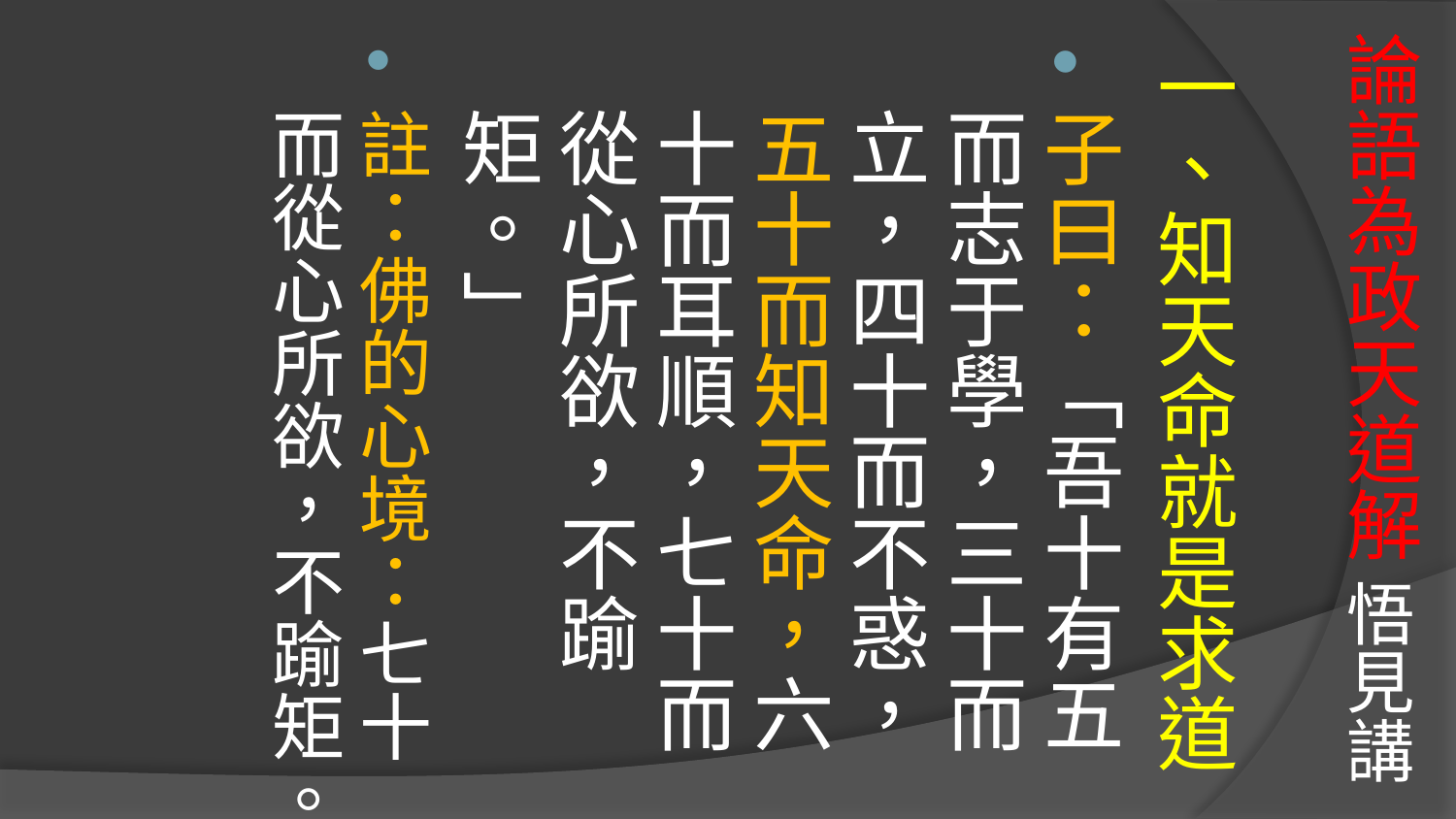

# 論語為政天道解 悟見講
一、知天命就是求道
子曰：「吾十有五而志于學，三十而立，四十而不惑，五十而知天命，六十而耳順，七十而從心所欲，不踰矩。」
註：佛的心境：七十而從心所欲，不踰矩。